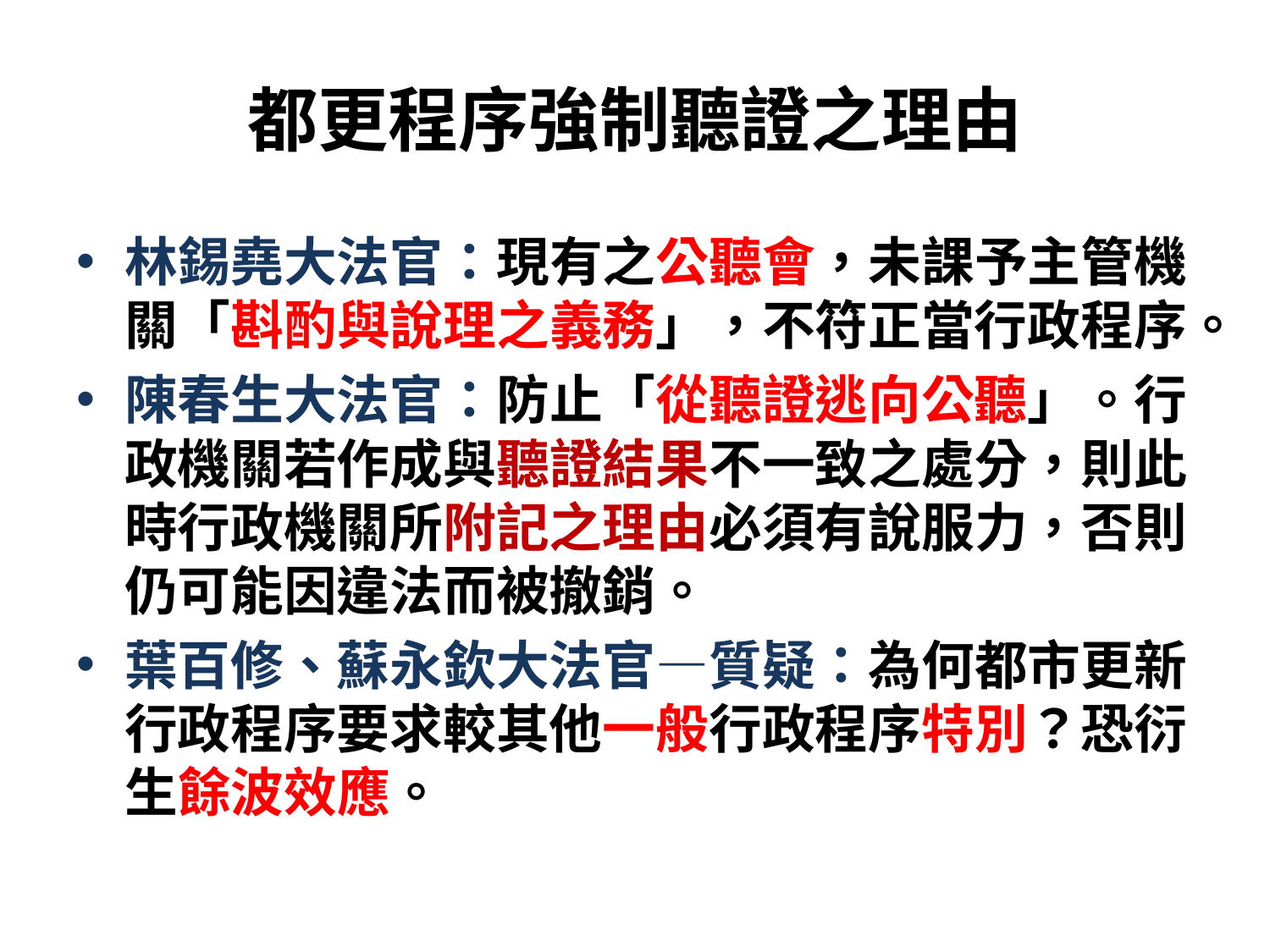

# 都更程序強制聽證之理由
林錫堯大法官：現有之公聽會，未課予主管機關「斟酌與說理之義務」，不符正當行政程序。
陳春生大法官：防止「從聽證逃向公聽」。行政機關若作成與聽證結果不一致之處分，則此時行政機關所附記之理由必須有說服力，否則仍可能因違法而被撤銷。
葉百修、蘇永欽大法官—質疑：為何都市更新行政程序要求較其他一般行政程序特別？恐衍生餘波效應。